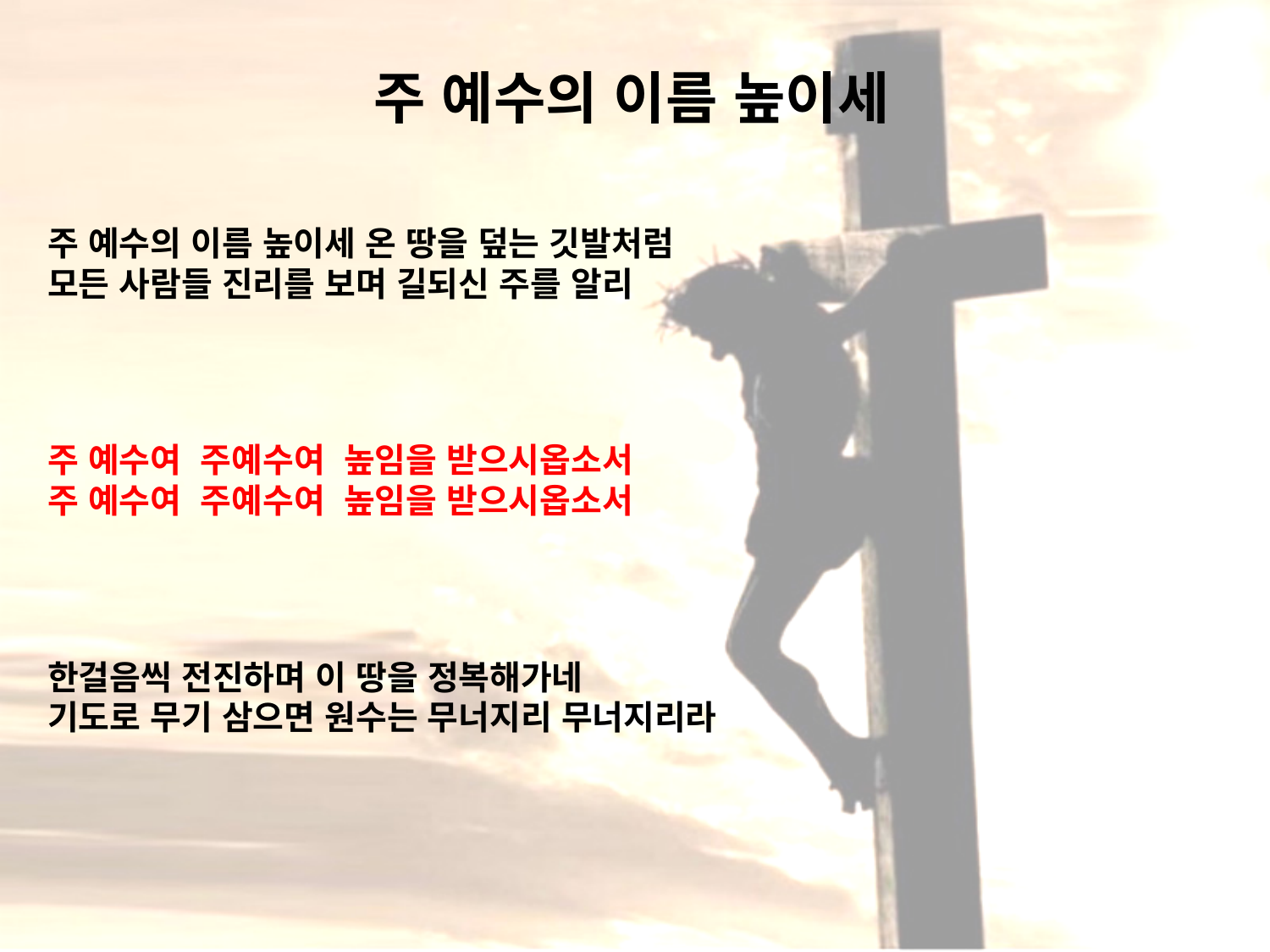

# 주 예수의 이름 높이세
주 예수의 이름 높이세 온 땅을 덮는 깃발처럼
모든 사람들 진리를 보며 길되신 주를 알리

주 예수여  주예수여  높임을 받으시옵소서
주 예수여  주예수여  높임을 받으시옵소서

한걸음씩 전진하며 이 땅을 정복해가네
기도로 무기 삼으면 원수는 무너지리 무너지리라